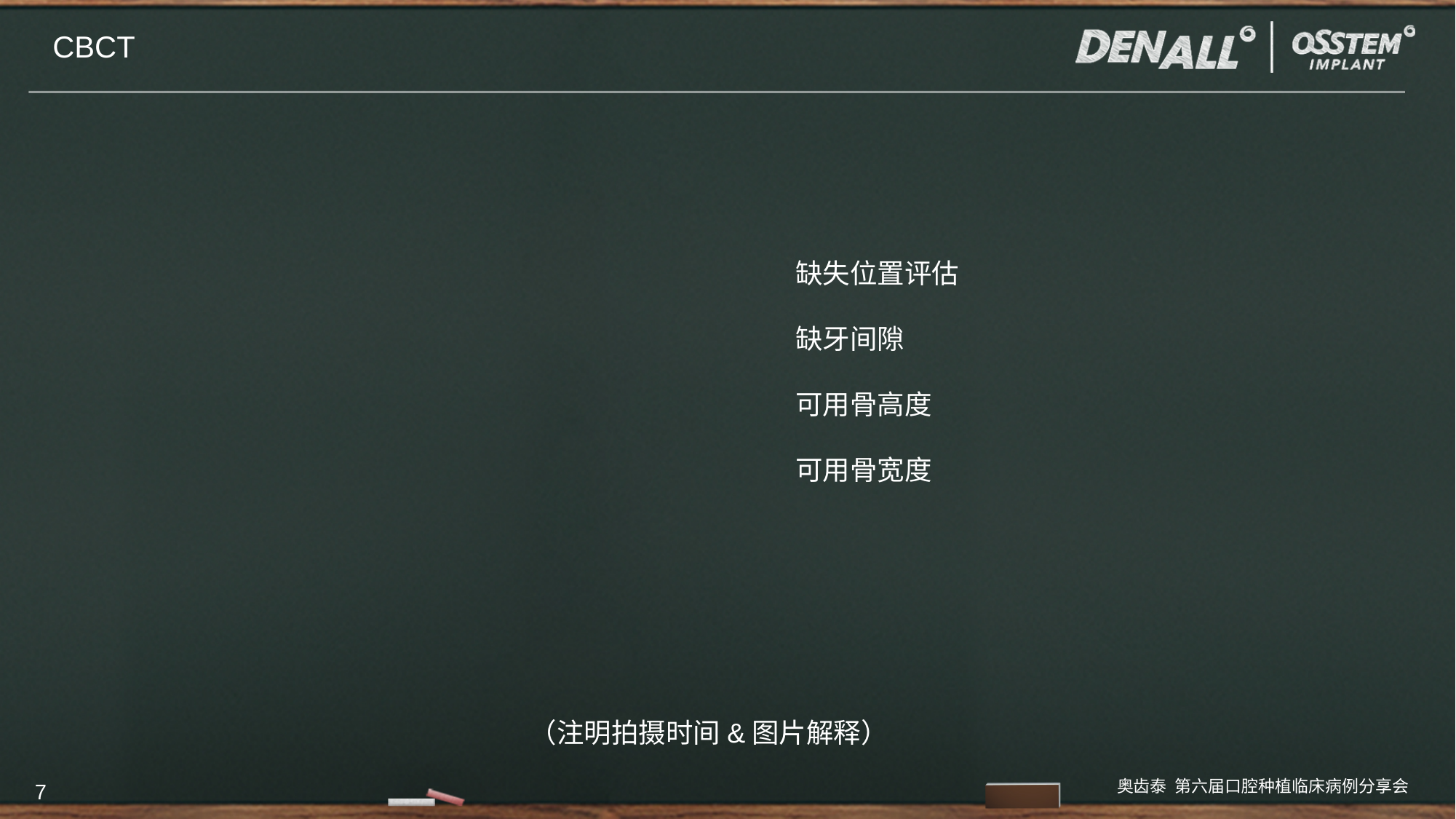

CBCT

缺失位置评估
缺牙间隙
可用骨高度
可用骨宽度
（注明拍摄时间&图片解释）
7